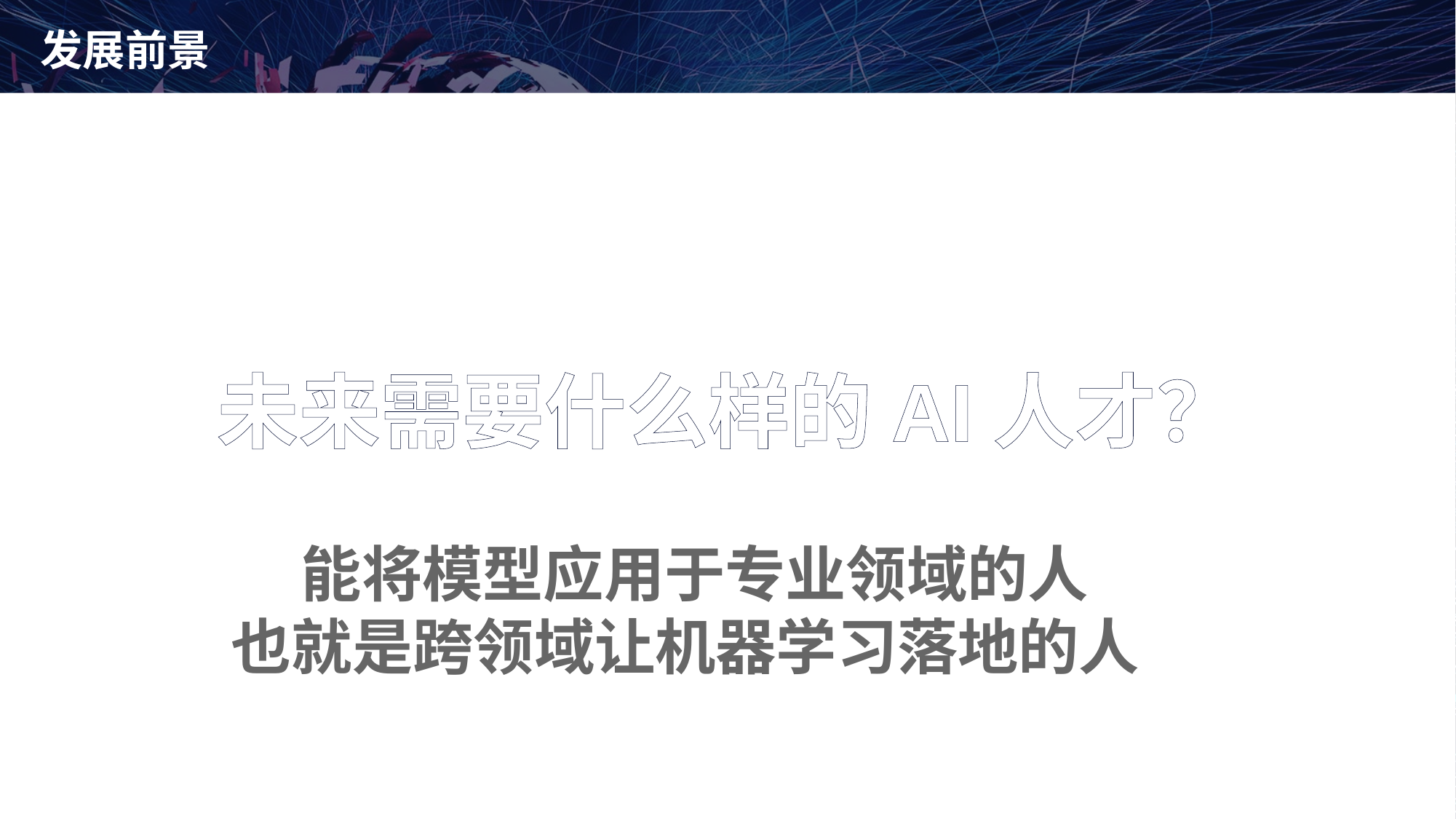

# 发展前景
未来需要什么样的AI人才？
    能将模型应用于专业领域的人
也就是跨领域让机器学习落地的人